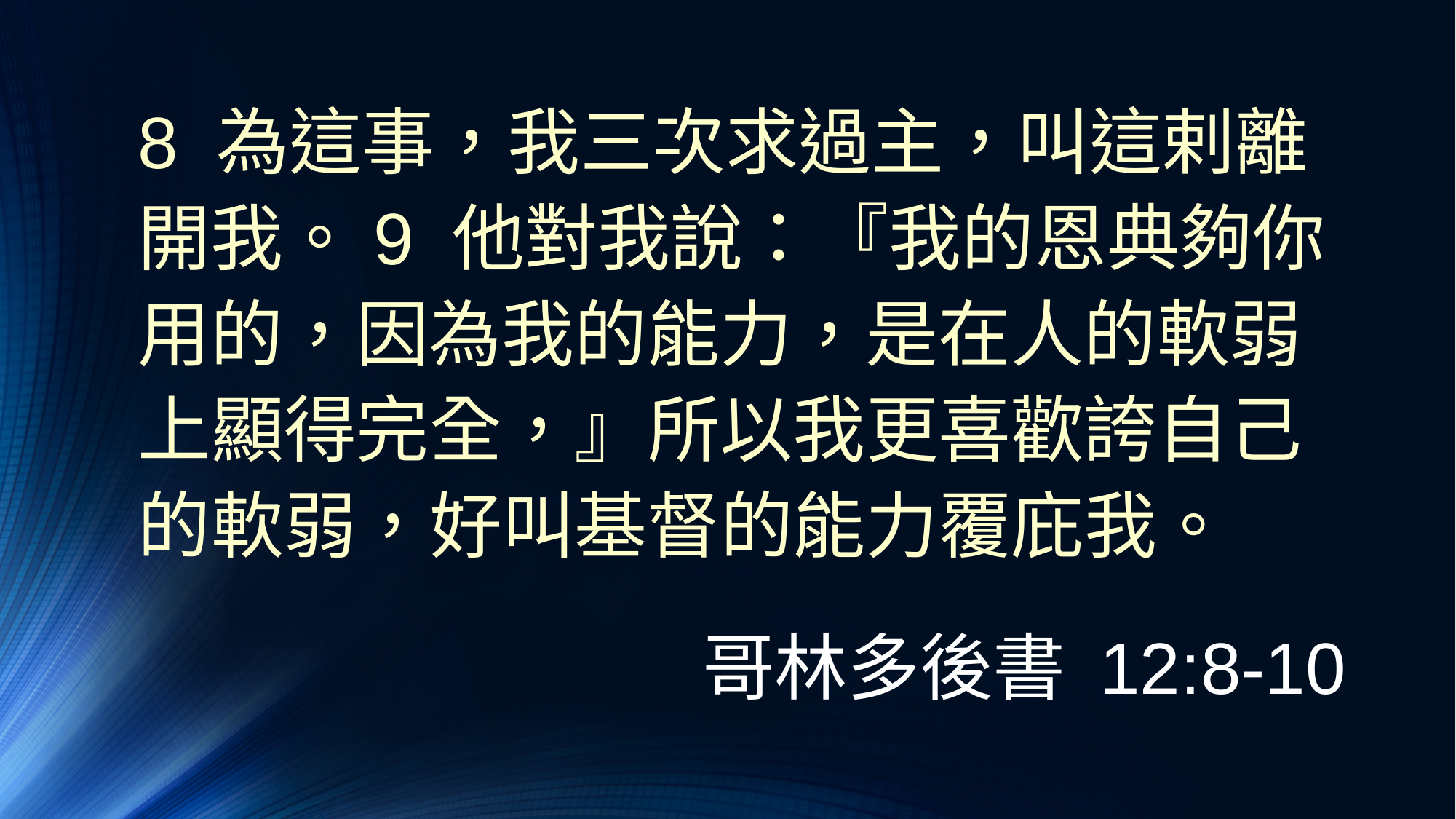

8 為這事，我三次求過主，叫這剌離開我。9 他對我說：『我的恩典夠你用的，因為我的能力，是在人的軟弱上顯得完全，』所以我更喜歡誇自己的軟弱，好叫基督的能力覆庇我。
哥林多後書 12:8-10